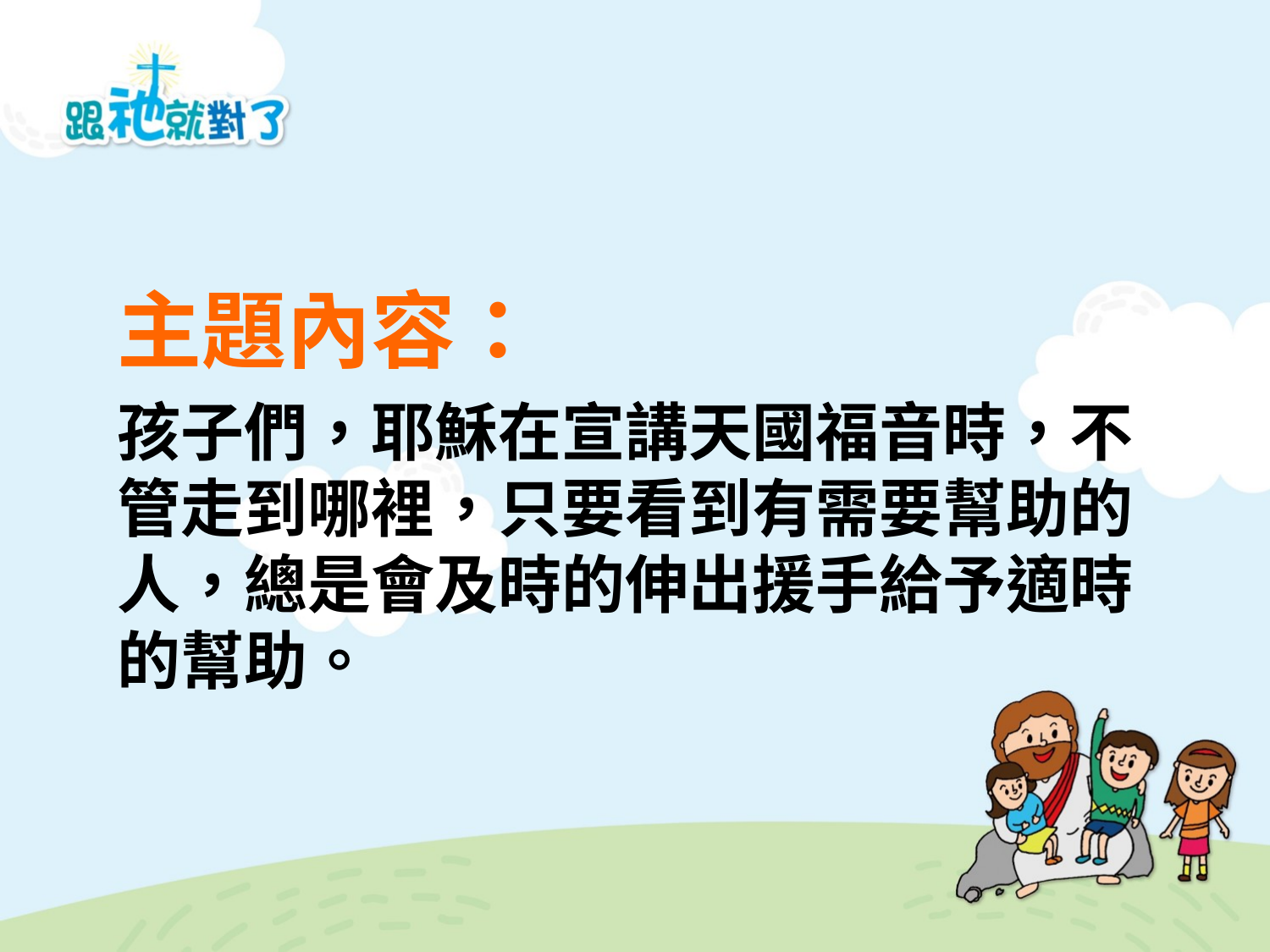

主題內容：
孩子們，耶穌在宣講天國福音時，不管走到哪裡，只要看到有需要幫助的人，總是會及時的伸出援手給予適時的幫助。